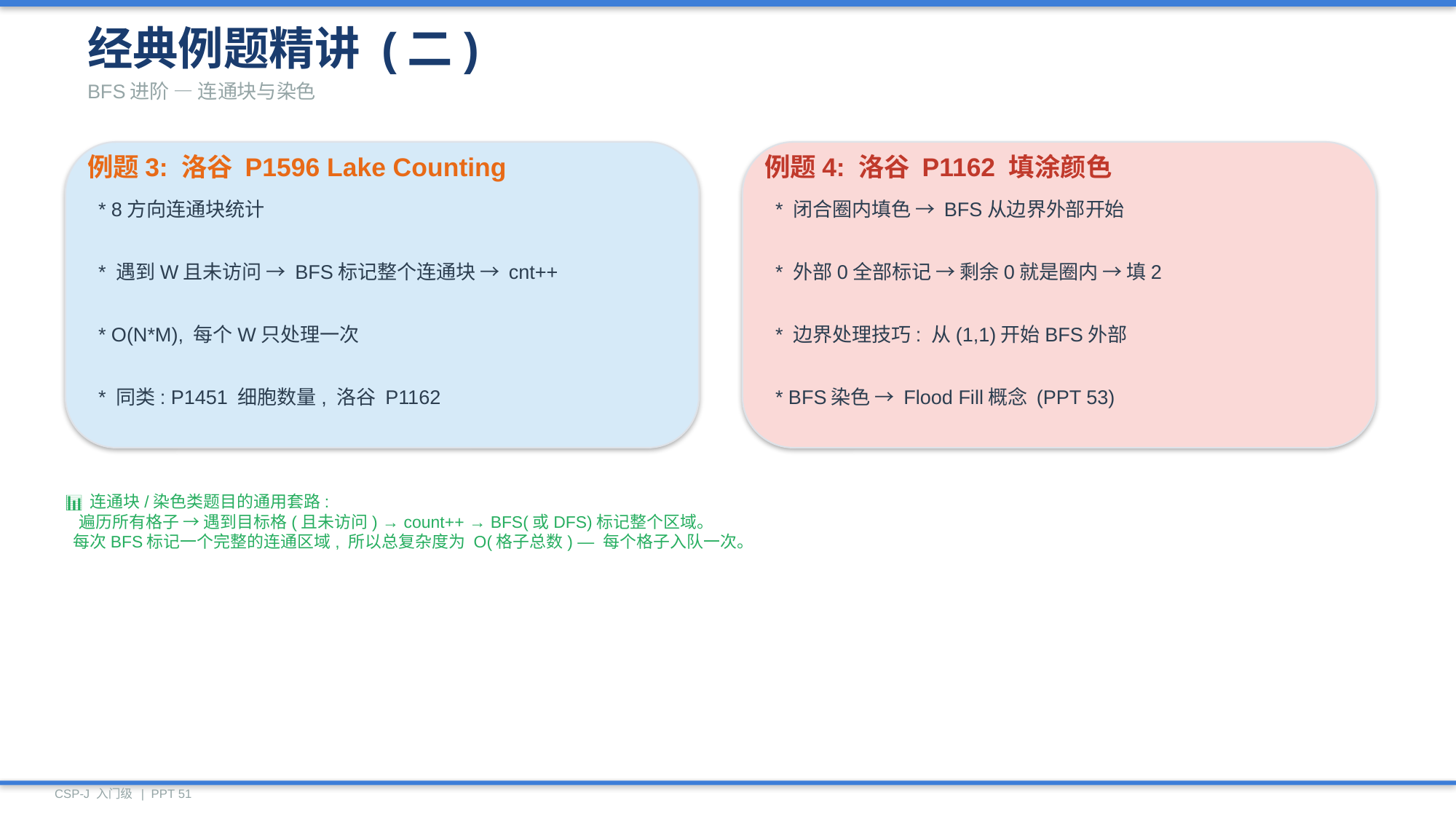

经典例题精讲 (二)
BFS进阶 — 连通块与染色

例题3: 洛谷 P1596 Lake Counting
例题4: 洛谷 P1162 填涂颜色
* 8方向连通块统计
* 闭合圈内填色 → BFS从边界外部开始
* 遇到W且未访问 → BFS标记整个连通块 → cnt++
* 外部0全部标记 → 剩余0就是圈内 → 填2
* O(N*M), 每个W只处理一次
* 边界处理技巧: 从(1,1)开始BFS外部
* 同类: P1451 细胞数量, 洛谷 P1162
* BFS染色 → Flood Fill概念 (PPT 53)
📊 连通块/染色类题目的通用套路:
  遍历所有格子 → 遇到目标格(且未访问) → count++ → BFS(或DFS)标记整个区域。
  每次BFS标记一个完整的连通区域, 所以总复杂度为 O(格子总数) — 每个格子入队一次。

CSP-J 入门级  |  PPT 51